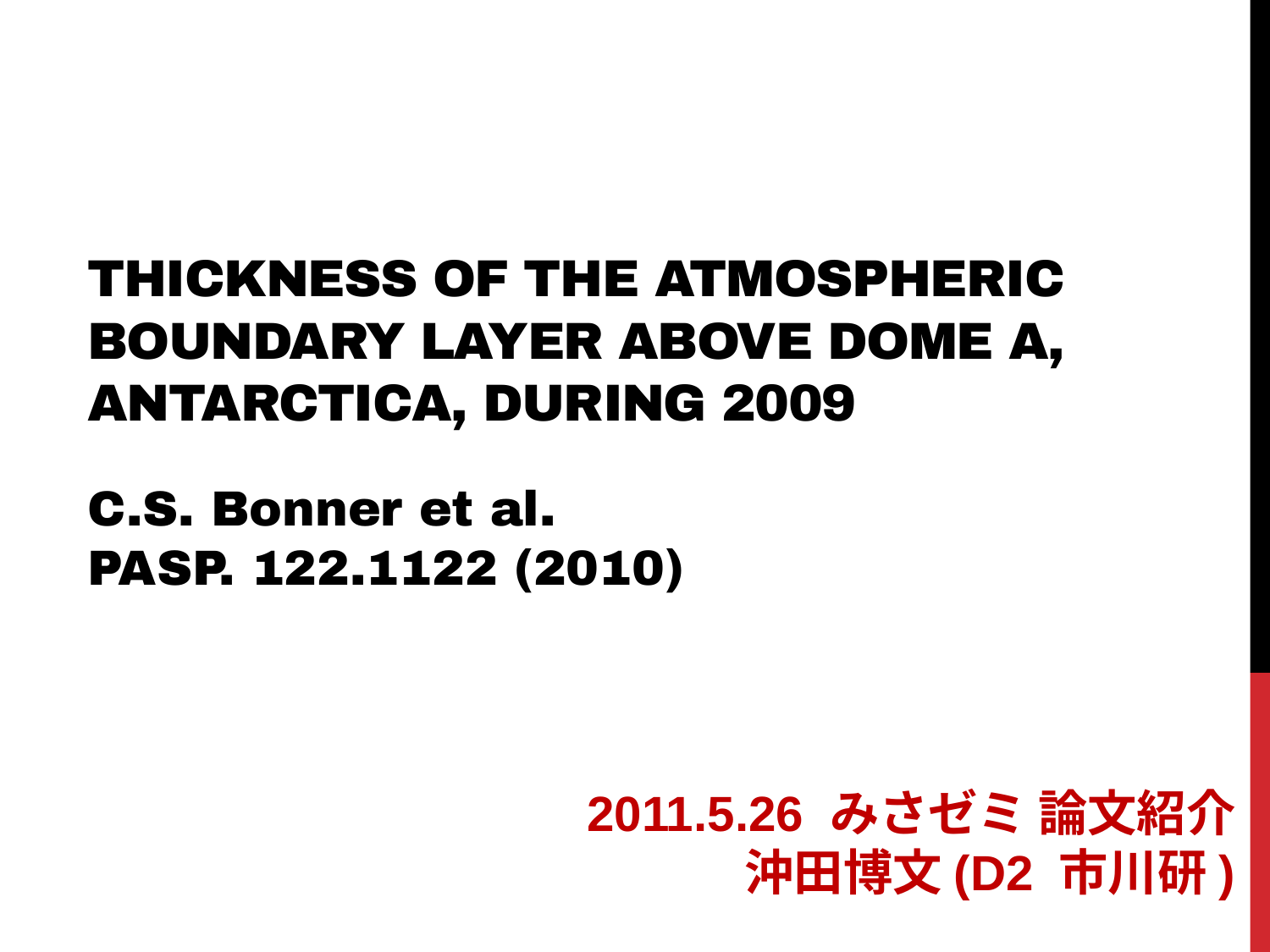

# Thickness of the Atmospheric Boundary Layer Above Dome A, Antarctica, during 2009
C.S. Bonner et al.
PASP. 122.1122 (2010)
2011.5.26 みさゼミ 論文紹介
沖田博文(D2 市川研)